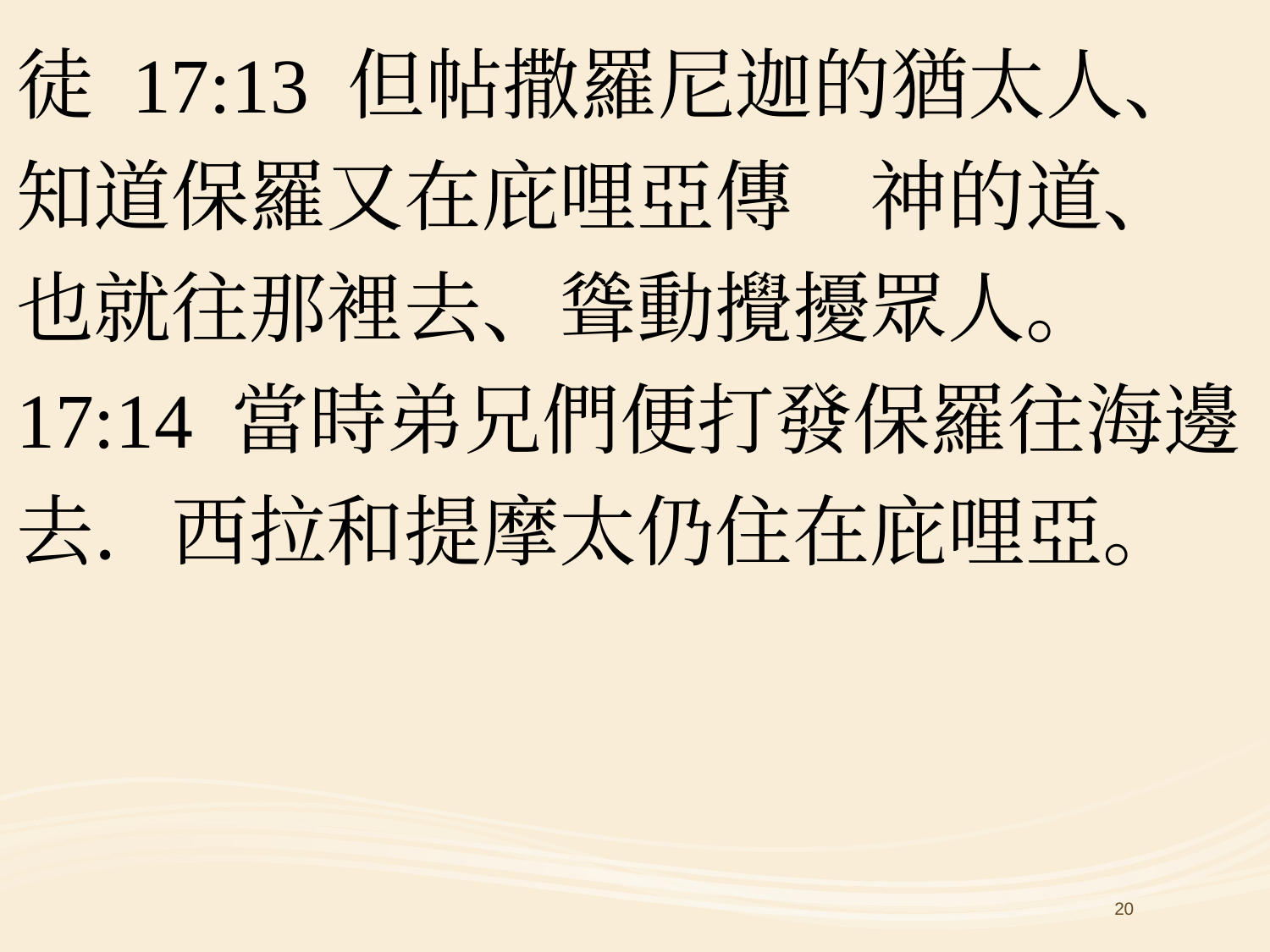

#
徒 17:13 但帖撒羅尼迦的猶太人、知道保羅又在庇哩亞傳　神的道、也就往那裡去、聳動攪擾眾人。
17:14 當時弟兄們便打發保羅往海邊去．西拉和提摩太仍住在庇哩亞。
20